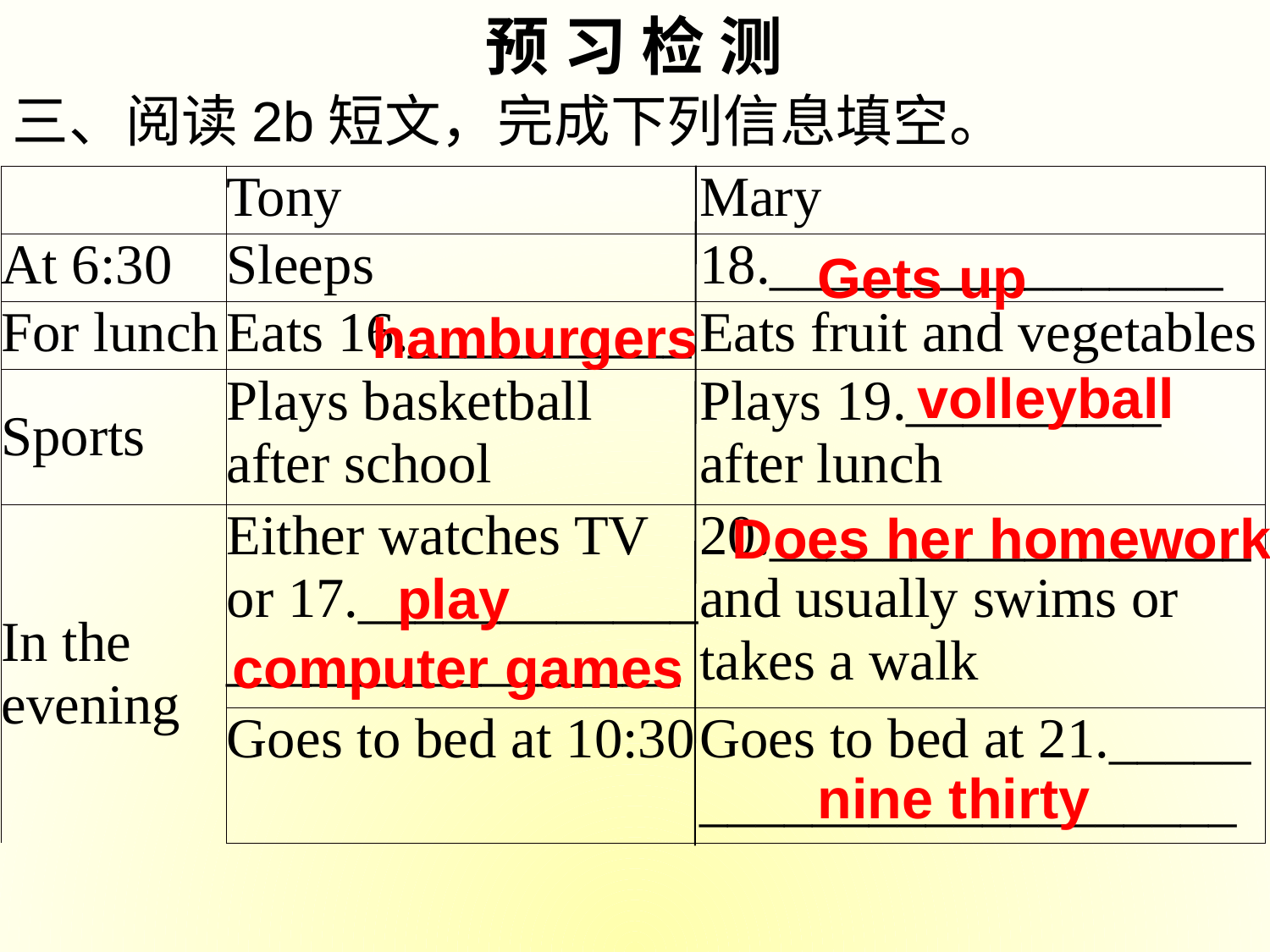

预 习 检 测
三、阅读2b短文，完成下列信息填空。

|  | Tony | Mary |
| --- | --- | --- |
| At 6:30 | Sleeps | 18.\_\_\_\_\_\_\_\_\_\_\_\_\_\_\_\_ |
| For lunch | Eats 16.\_\_\_\_\_\_\_\_\_\_ | Eats fruit and vegetables |
| Sports | Plays basketball after school | Plays 19.\_\_\_\_\_\_\_\_\_ after lunch |
| In the evening | Either watches TV or 17.\_\_\_\_\_\_\_\_\_\_\_\_ \_\_\_\_\_\_\_\_\_\_\_\_\_\_\_\_ | 20.\_\_\_\_\_\_\_\_\_\_\_\_\_\_\_\_\_and usually swims or takes a walk |
|  | Goes to bed at 10:30 | Goes to bed at 21.\_\_\_\_\_ \_\_\_\_\_\_\_\_\_\_\_\_\_\_\_\_\_\_\_ |
Gets up
hamburgers
volleyball
Does her homework
play
computer games
nine thirty